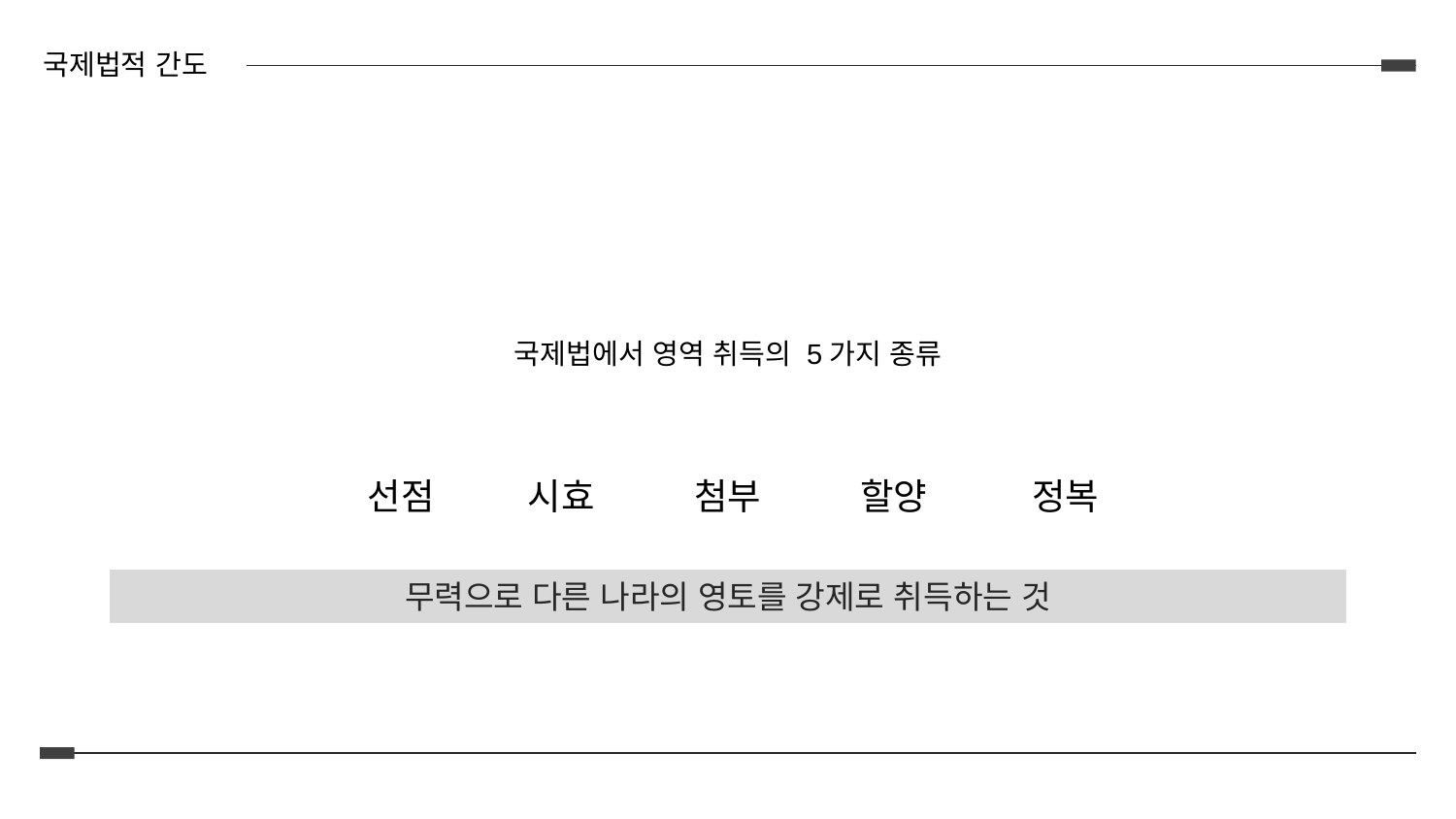

국제법적 간도

국제법에서 영역 취득의 5가지 종류
선점
시효
첨부
할양
정복
무주지를 영유 의사를 가지고 지배하여 자국의 영토로 만드는 것
타국영토를 오랫동안 점유하여 영유권을 발생시키는 것
자연현상 또는 인공적으로 영역을 증대 시키는 것
다른나라에 영토를 양도 하는 것
무력으로 다른 나라의 영토를 강제로 취득하는 것